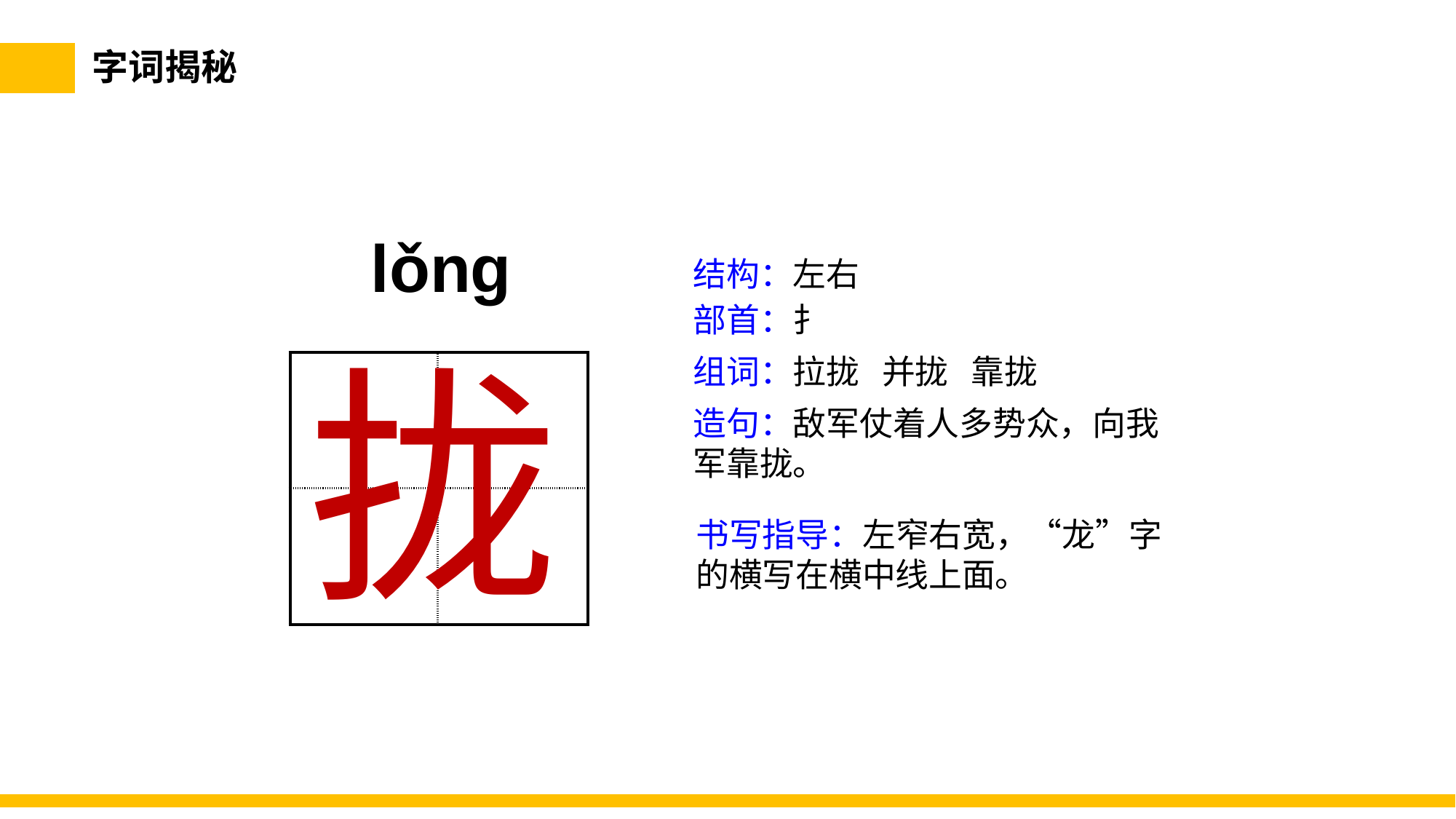

字词揭秘
lǒng
结构：左右
部首：扌
拢
组词：拉拢   并拢   靠拢
|  |  |
| --- | --- |
|  |  |
造句：敌军仗着人多势众，向我军靠拢。

书写指导：左窄右宽，“龙”字的横写在横中线上面。